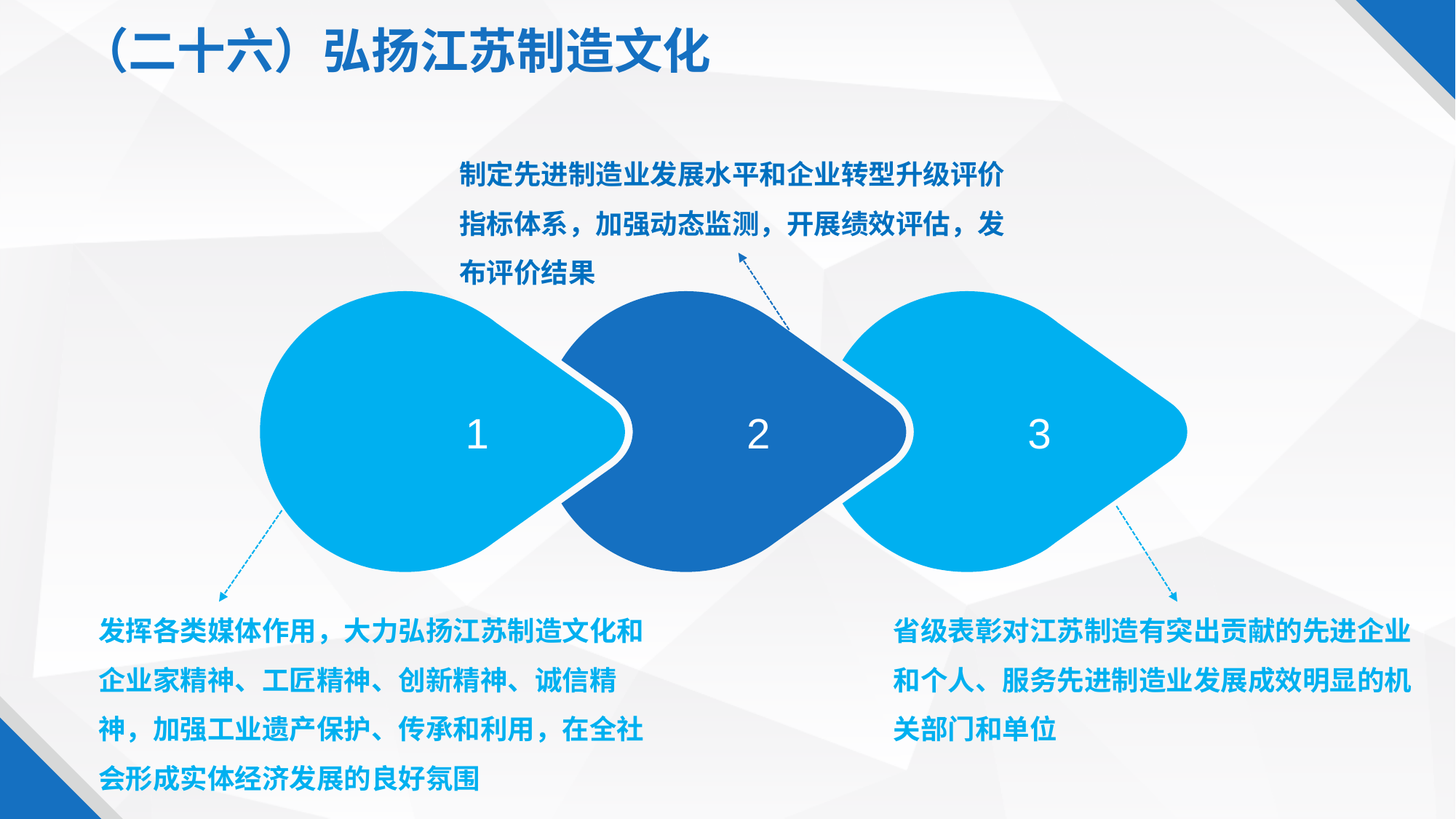

（二十六）弘扬江苏制造文化
制定先进制造业发展水平和企业转型升级评价指标体系，加强动态监测，开展绩效评估，发布评价结果

1
2
3
发挥各类媒体作用，大力弘扬江苏制造文化和企业家精神、工匠精神、创新精神、诚信精神，加强工业遗产保护、传承和利用，在全社会形成实体经济发展的良好氛围
省级表彰对江苏制造有突出贡献的先进企业和个人、服务先进制造业发展成效明显的机关部门和单位